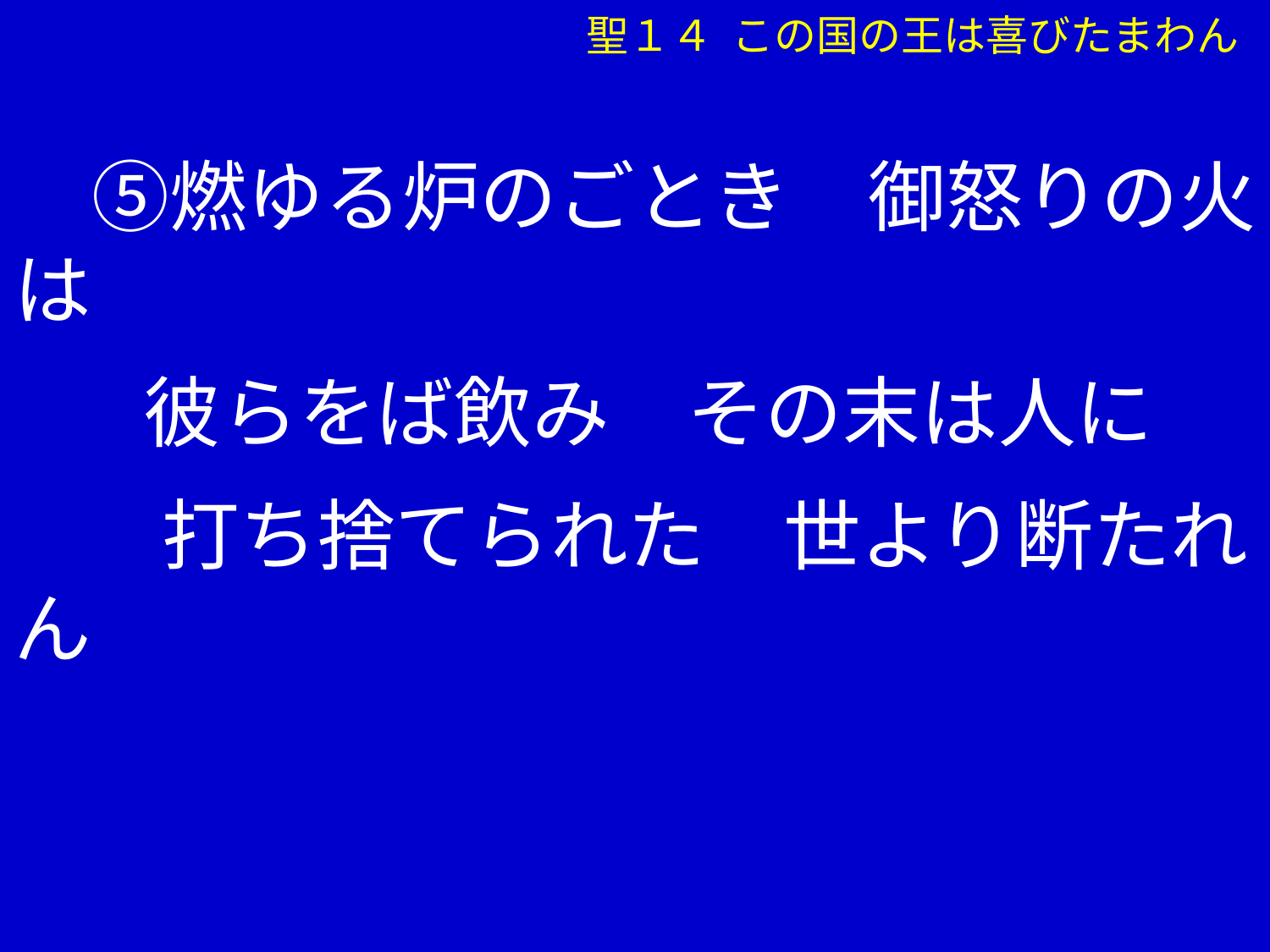

聖１４  この国の王は喜びたまわん
　⑤燃ゆる炉のごとき　御怒りの火は
　   彼らをば飲み　その末は人に
   　打ち捨てられた　世より断たれん